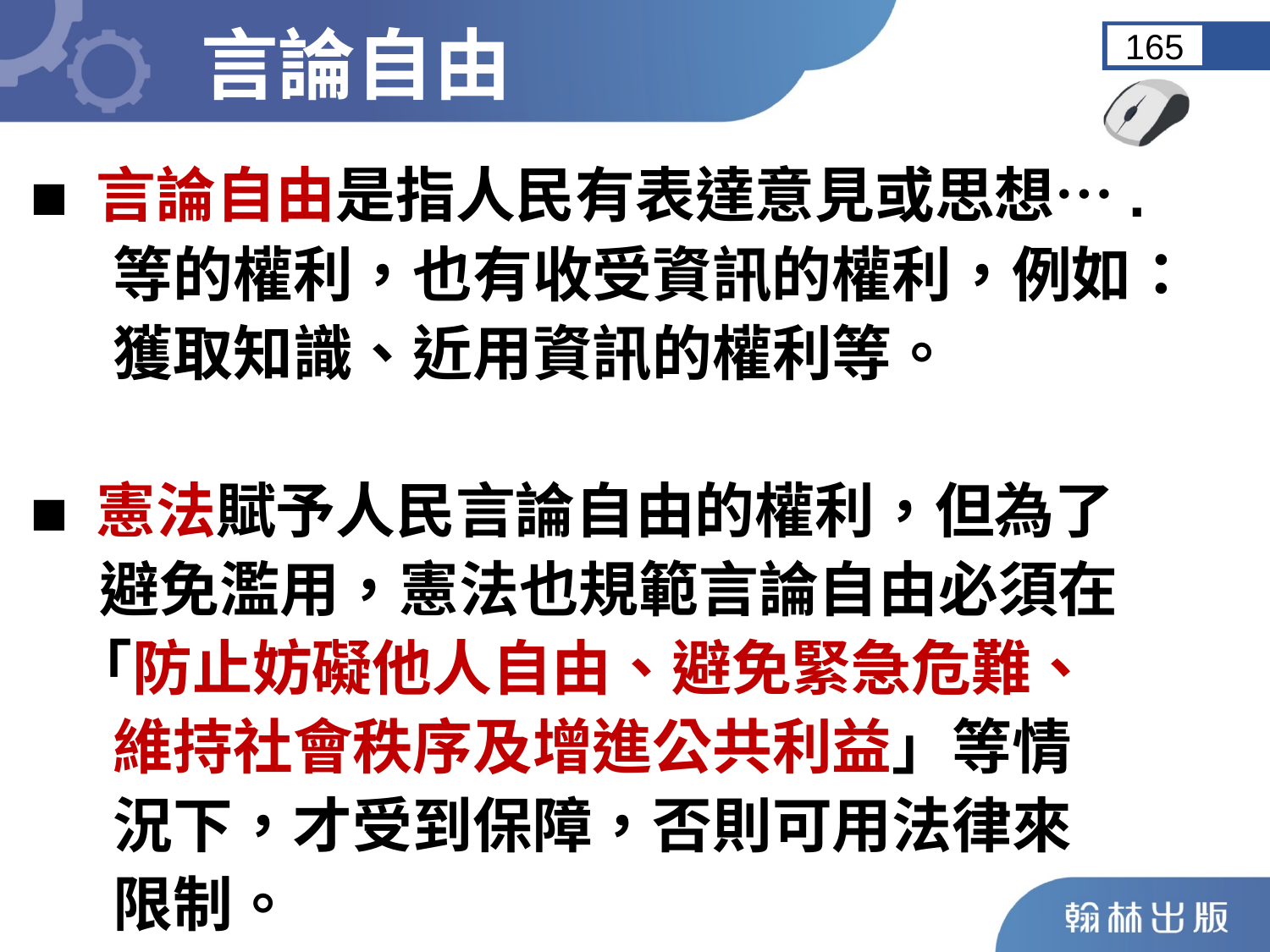

言論自由

165
◼︎ 言論自由是指人民有表達意見或思想….
     等的權利，也有收受資訊的權利，例如：
     獲取知識、近用資訊的權利等。

◼︎ 憲法賦予人民言論自由的權利，但為了
    避免濫用，憲法也規範言論自由必須在
  「防止妨礙他人自由、避免緊急危難、
     維持社會秩序及增進公共利益」等情
     況下，才受到保障，否則可用法律來
     限制。